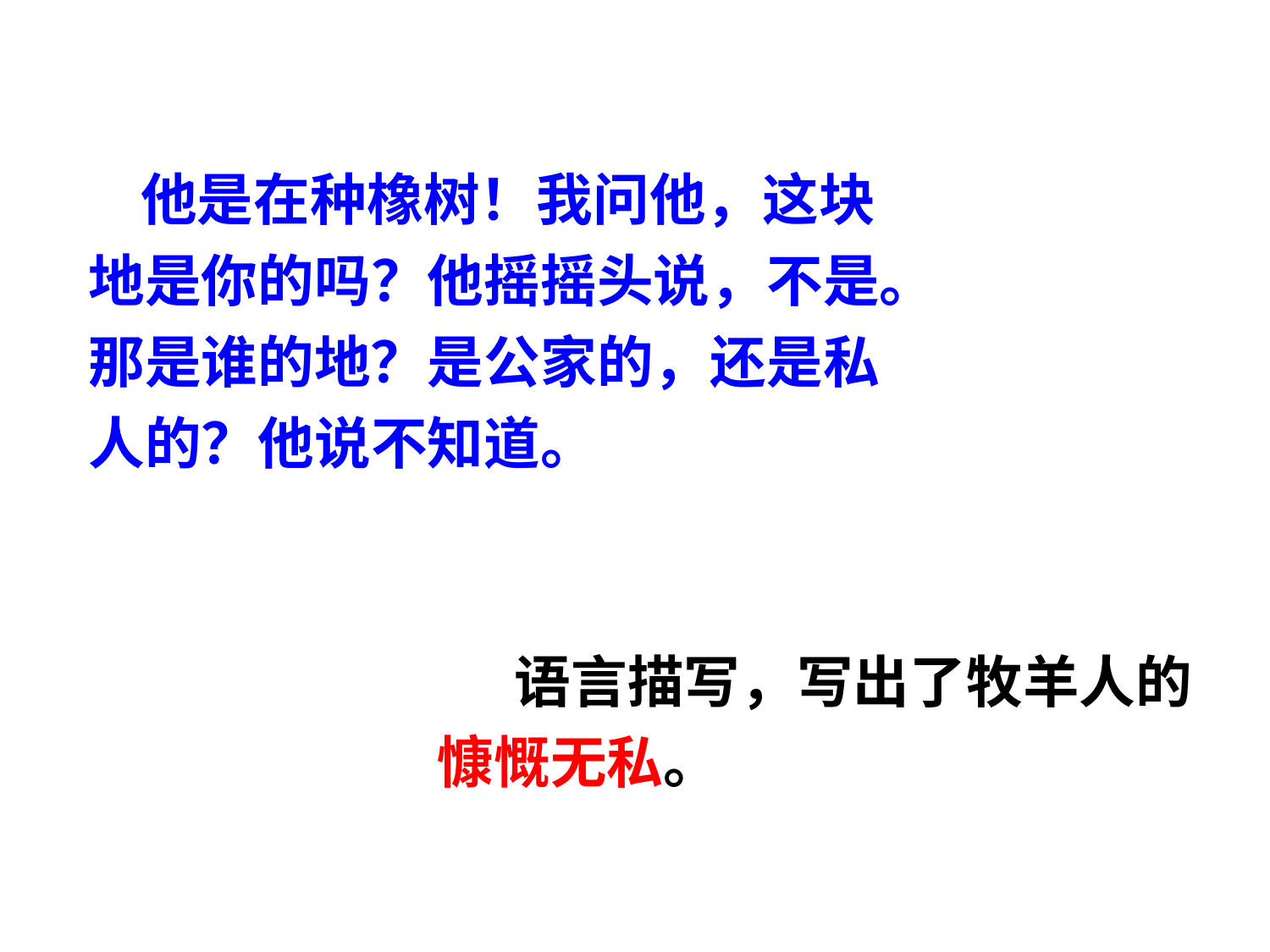

他是在种橡树！我问他，这块地是你的吗？他摇摇头说，不是。那是谁的地？是公家的，还是私人的？他说不知道。
       语言描写，写出了牧羊人的慷慨无私。